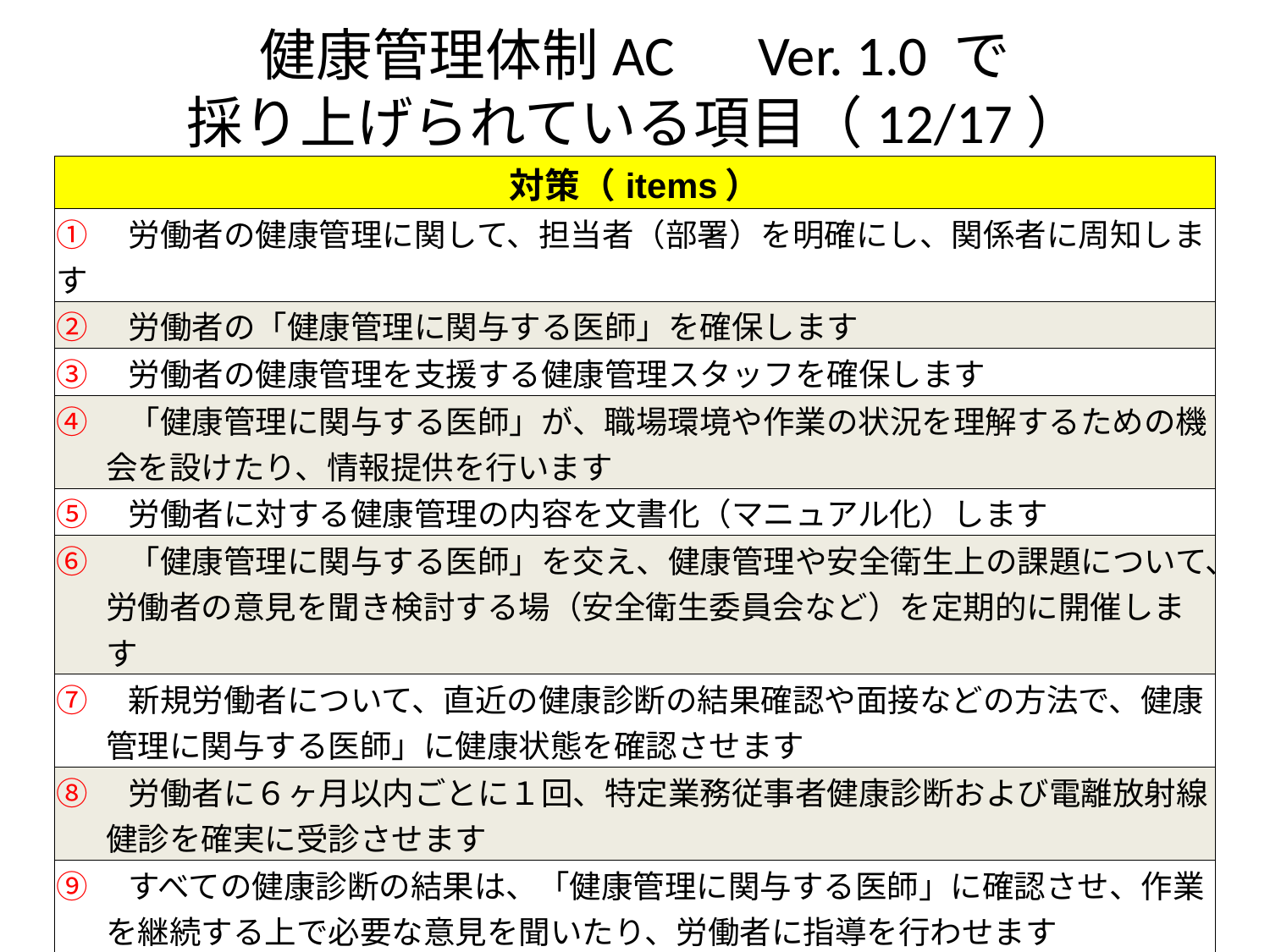

# 健康管理体制AC　Ver. 1.0 で 採り上げられている項目（12/17）
| 対策（items） |
| --- |
| ①　労働者の健康管理に関して、担当者（部署）を明確にし、関係者に周知します |
| ②　労働者の「健康管理に関与する医師」を確保します |
| ③　労働者の健康管理を支援する健康管理スタッフを確保します |
| ④　「健康管理に関与する医師」が、職場環境や作業の状況を理解するための機会を設けたり、情報提供を行います |
| ⑤　労働者に対する健康管理の内容を文書化（マニュアル化）します |
| ⑥　「健康管理に関与する医師」を交え、健康管理や安全衛生上の課題について、労働者の意見を聞き検討する場（安全衛生委員会など）を定期的に開催します |
| ⑦　新規労働者について、直近の健康診断の結果確認や面接などの方法で、健康管理に関与する医師」に健康状態を確認させます |
| ⑧　労働者に６ヶ月以内ごとに１回、特定業務従事者健康診断および電離放射線健診を確実に受診させます |
| ⑨　すべての健康診断の結果は、「健康管理に関与する医師」に確認させ、作業を継続する上で必要な意見を聞いたり、労働者に指導を行わせます |
| ⑩　「健康管理に関与する医師」の健康診断の結果判定に基づき、医師または保健師等による保健指導を実施します |
| ⑭　協力会社の健康管理体制や実施状況を定期的に確認して、実施が困難な場合には支援をします |
| ⑰　定期的に対策の実施状況を確認して改善を図ることをルール化します |